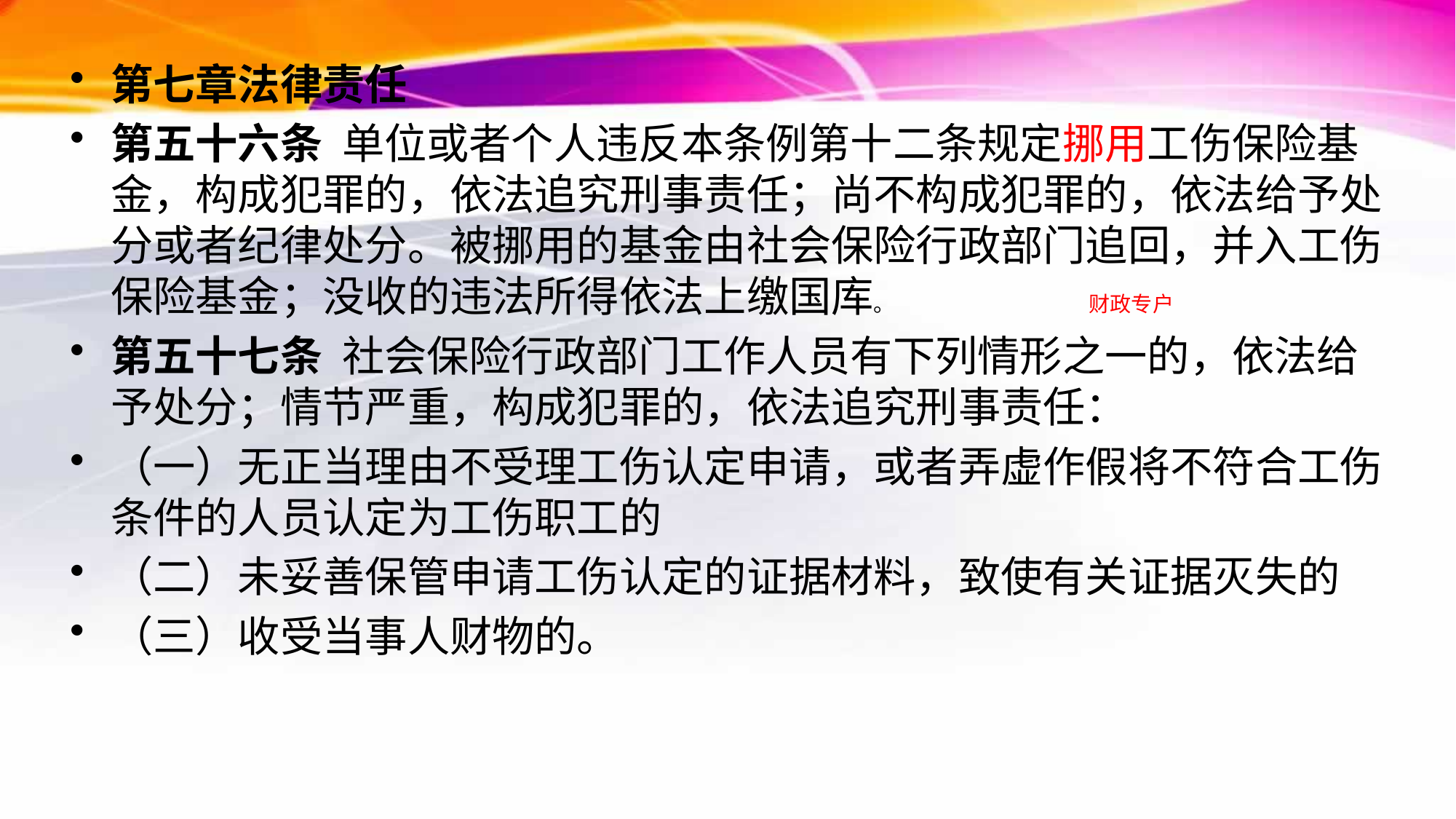

第七章法律责任
第五十六条  单位或者个人违反本条例第十二条规定挪用工伤保险基金，构成犯罪的，依法追究刑事责任；尚不构成犯罪的，依法给予处分或者纪律处分。被挪用的基金由社会保险行政部门追回，并入工伤保险基金；没收的违法所得依法上缴国库。                                         财政专户
第五十七条  社会保险行政部门工作人员有下列情形之一的，依法给予处分；情节严重，构成犯罪的，依法追究刑事责任：
（一）无正当理由不受理工伤认定申请，或者弄虚作假将不符合工伤条件的人员认定为工伤职工的
（二）未妥善保管申请工伤认定的证据材料，致使有关证据灭失的
（三）收受当事人财物的。

32